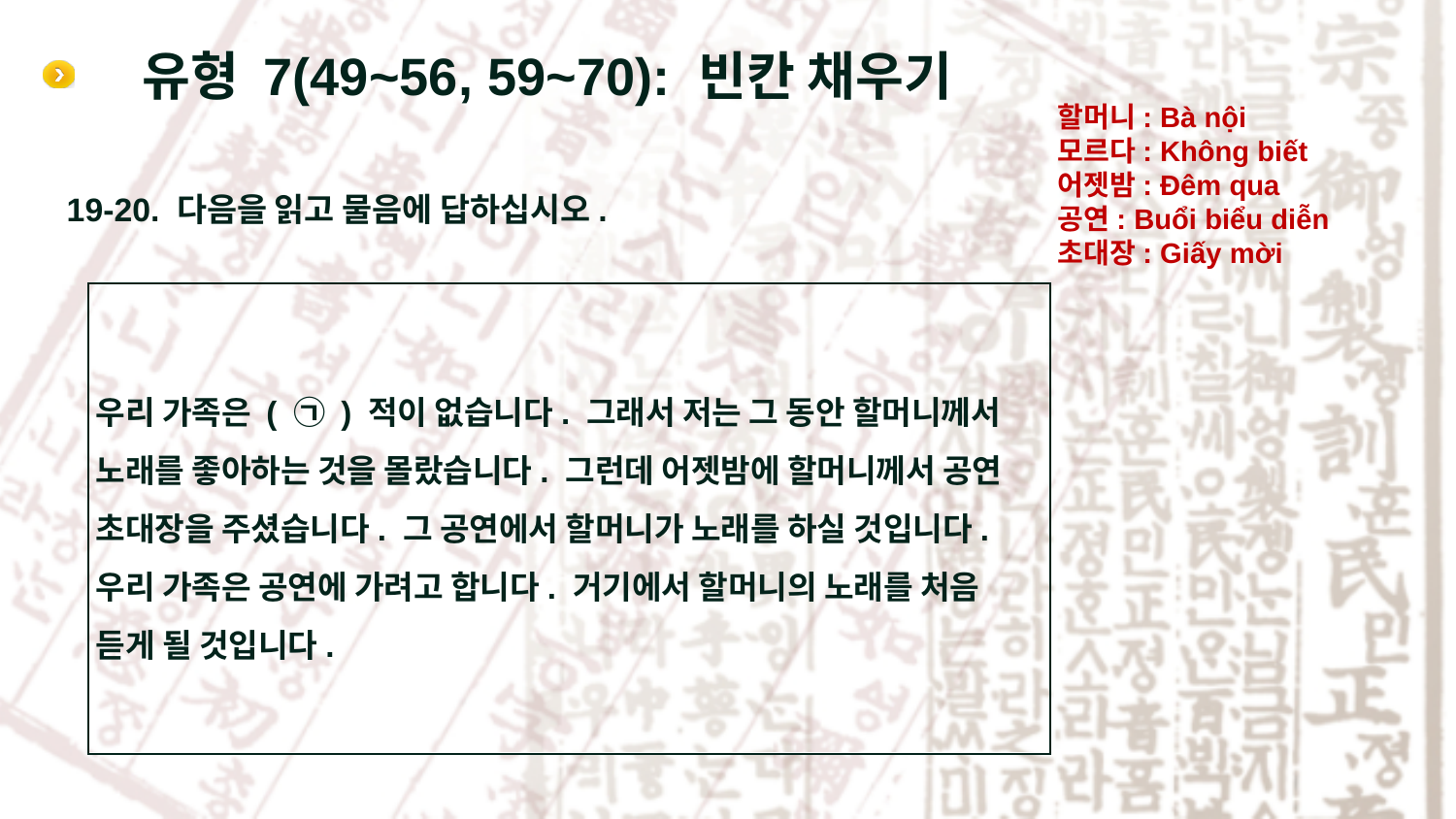

# 유형 7(49~56, 59~70): 빈칸 채우기
할머니: Bà nội
모르다: Không biết
어젯밤: Đêm qua
공연: Buổi biểu diễn
초대장: Giấy mời
19-20. 다음을 읽고 물음에 답하십시오.
우리 가족은 ( ㉠ ) 적이 없습니다. 그래서 저는 그 동안 할머니께서 노래를 좋아하는 것을 몰랐습니다. 그런데 어젯밤에 할머니께서 공연 초대장을 주셨습니다. 그 공연에서 할머니가 노래를 하실 것입니다. 우리 가족은 공연에 가려고 합니다. 거기에서 할머니의 노래를 처음 듣게 될 것입니다.